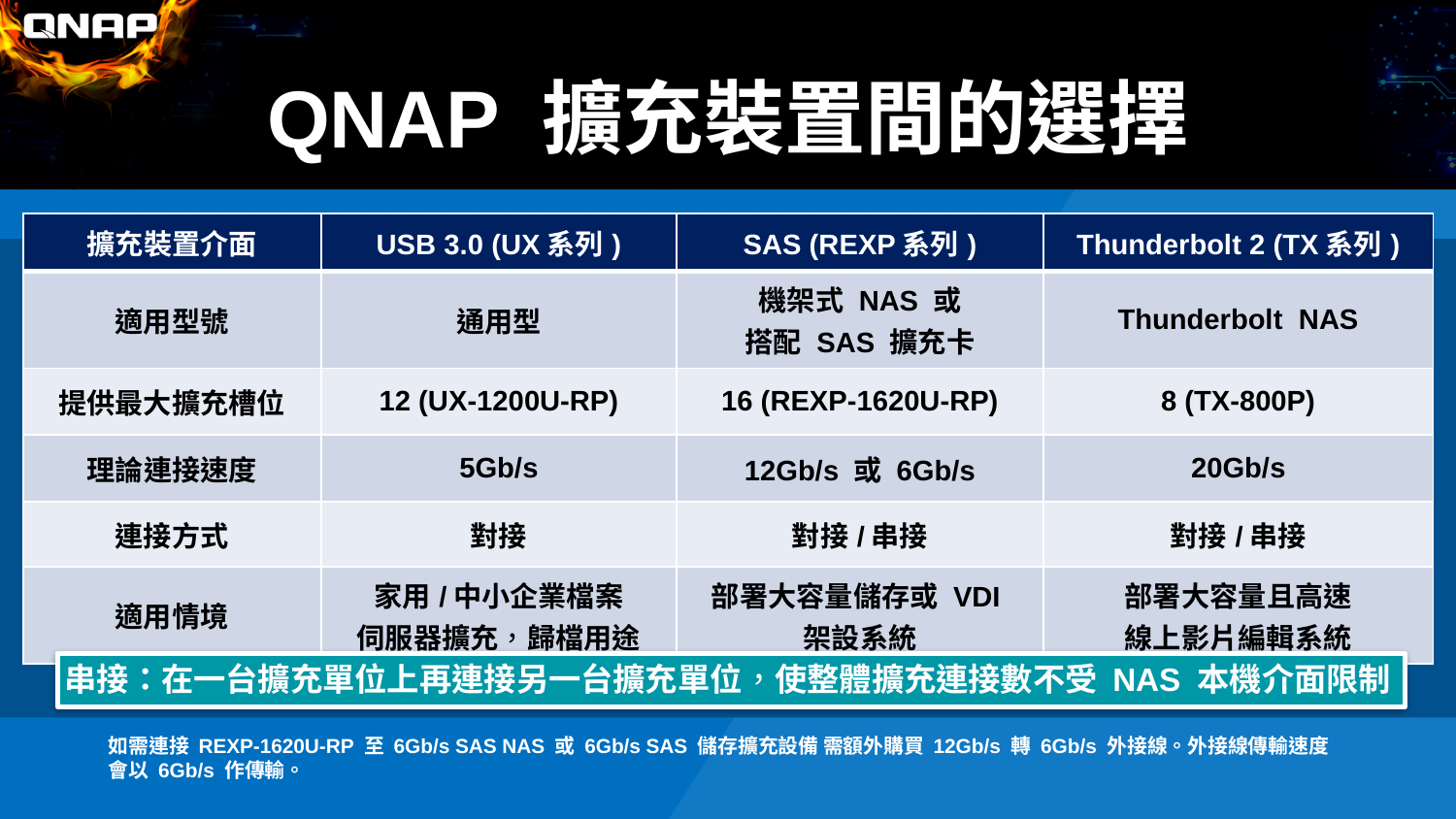

# QNAP 擴充裝置間的選擇
| 擴充裝置介面 | USB 3.0 (UX系列) | SAS (REXP系列) | Thunderbolt 2 (TX系列) |
| --- | --- | --- | --- |
| 適用型號 | 通用型 | 機架式 NAS 或 搭配 SAS 擴充卡 | Thunderbolt NAS |
| 提供最大擴充槽位 | 12 (UX-1200U-RP) | 16 (REXP-1620U-RP) | 8 (TX-800P) |
| 理論連接速度 | 5Gb/s | 12Gb/s 或 6Gb/s | 20Gb/s |
| 連接方式 | 對接 | 對接/串接 | 對接/串接 |
| 適用情境 | 家用/中小企業檔案 伺服器擴充，歸檔用途 | 部署大容量儲存或 VDI 架設系統 | 部署大容量且高速 線上影片編輯系統 |

串接：在一台擴充單位上再連接另一台擴充單位，使整體擴充連接數不受 NAS 本機介面限制

如需連接 REXP-1620U-RP 至 6Gb/s SAS NAS 或 6Gb/s SAS 儲存擴充設備 需額外購買 12Gb/s 轉 6Gb/s 外接線。外接線傳輸速度會以 6Gb/s 作傳輸。